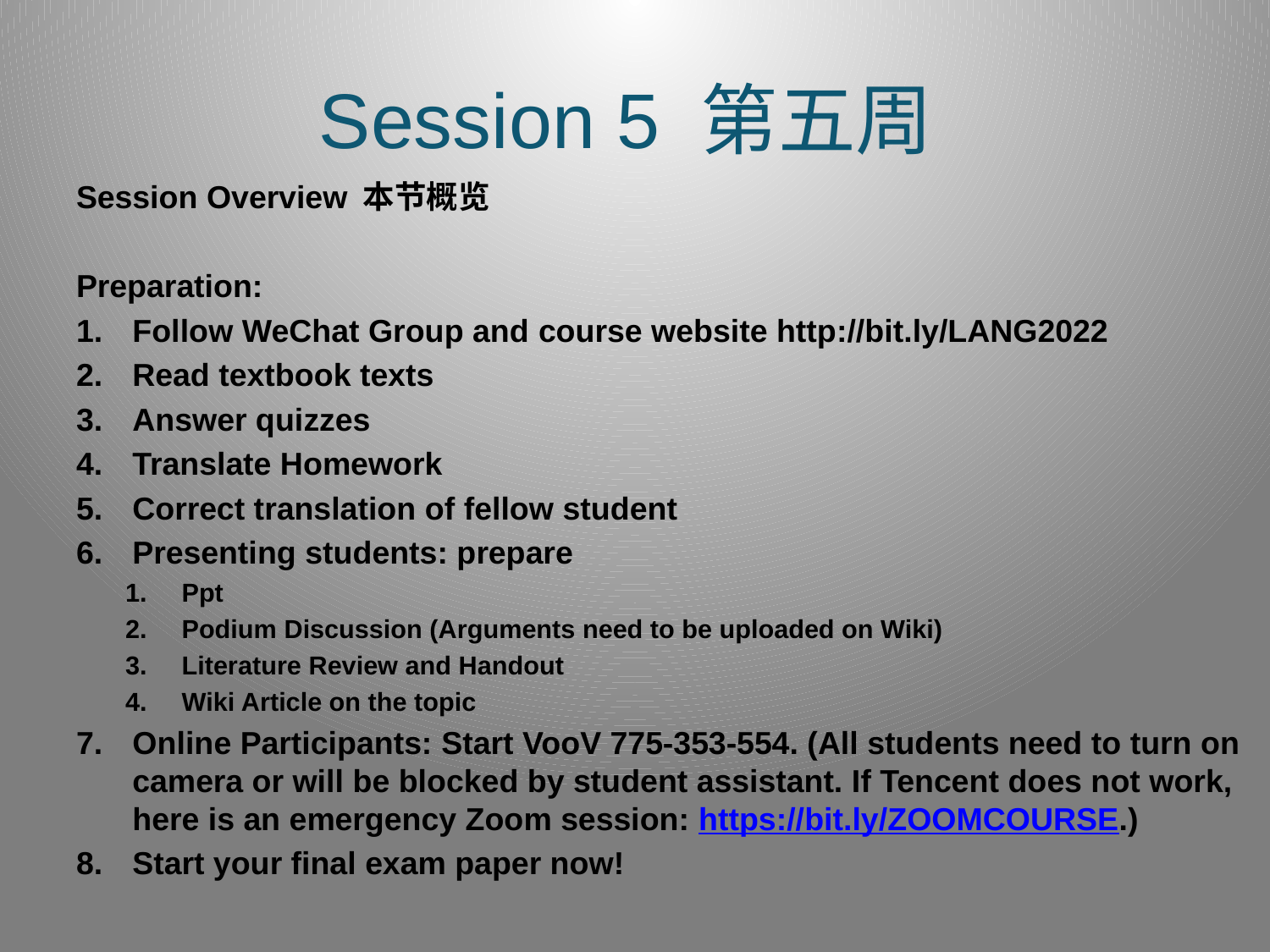

# Session 5 第五周
Session Overview 本节概览

Preparation:
Follow WeChat Group and course website http://bit.ly/LANG2022
Read textbook texts
Answer quizzes
Translate Homework
Correct translation of fellow student
Presenting students: prepare
Ppt
Podium Discussion (Arguments need to be uploaded on Wiki)
Literature Review and Handout
Wiki Article on the topic
Online Participants: Start VooV 775-353-554. (All students need to turn on camera or will be blocked by student assistant. If Tencent does not work, here is an emergency Zoom session: https://bit.ly/ZOOMCOURSE.)
Start your final exam paper now!